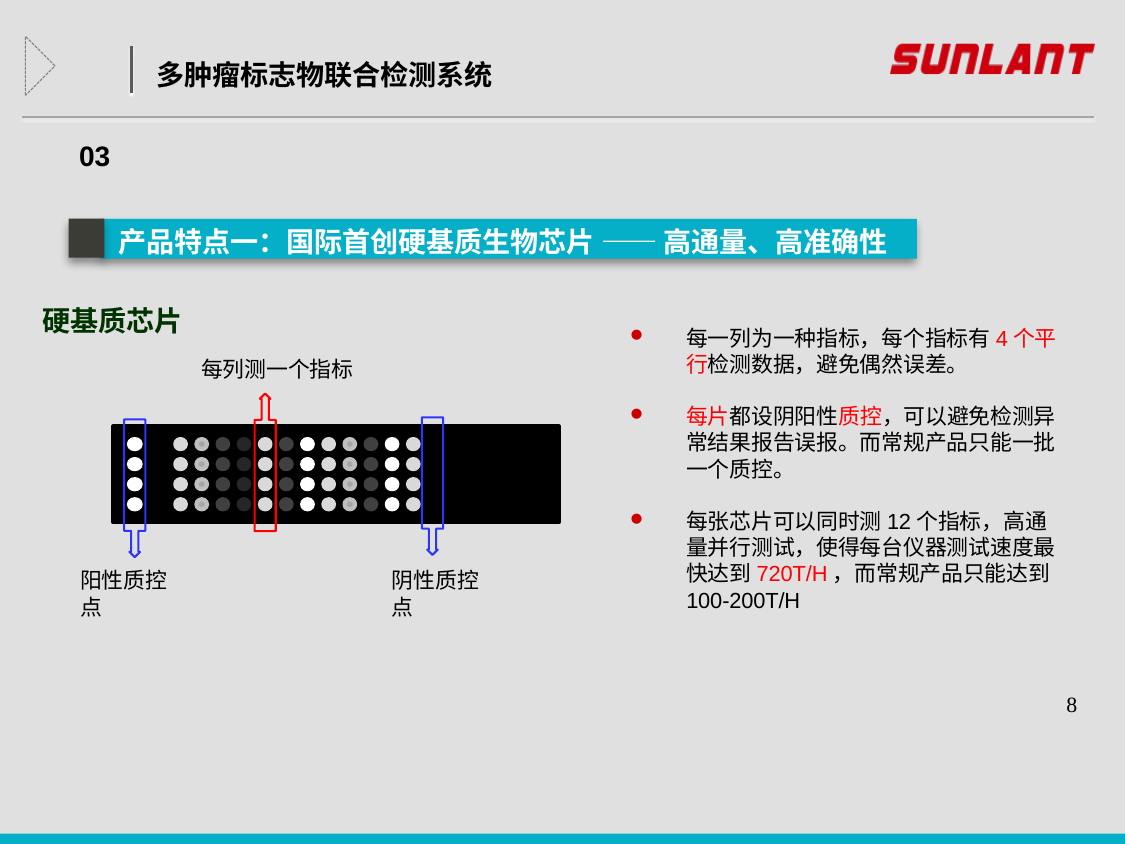

多肿瘤标志物联合检测系统
03
产品特点一：国际首创硬基质生物芯片 —— 高通量、高准确性

每列测一个指标
硬基质芯片
每一列为一种指标，每个指标有4个平行检测数据，避免偶然误差。

每片都设阴阳性质控，可以避免检测异常结果报告误报。而常规产品只能一批一个质控。

每张芯片可以同时测12个指标，高通量并行测试，使得每台仪器测试速度最快达到720T/H，而常规产品只能达到100-200T/H

阳性质控点
阴性质控点
8